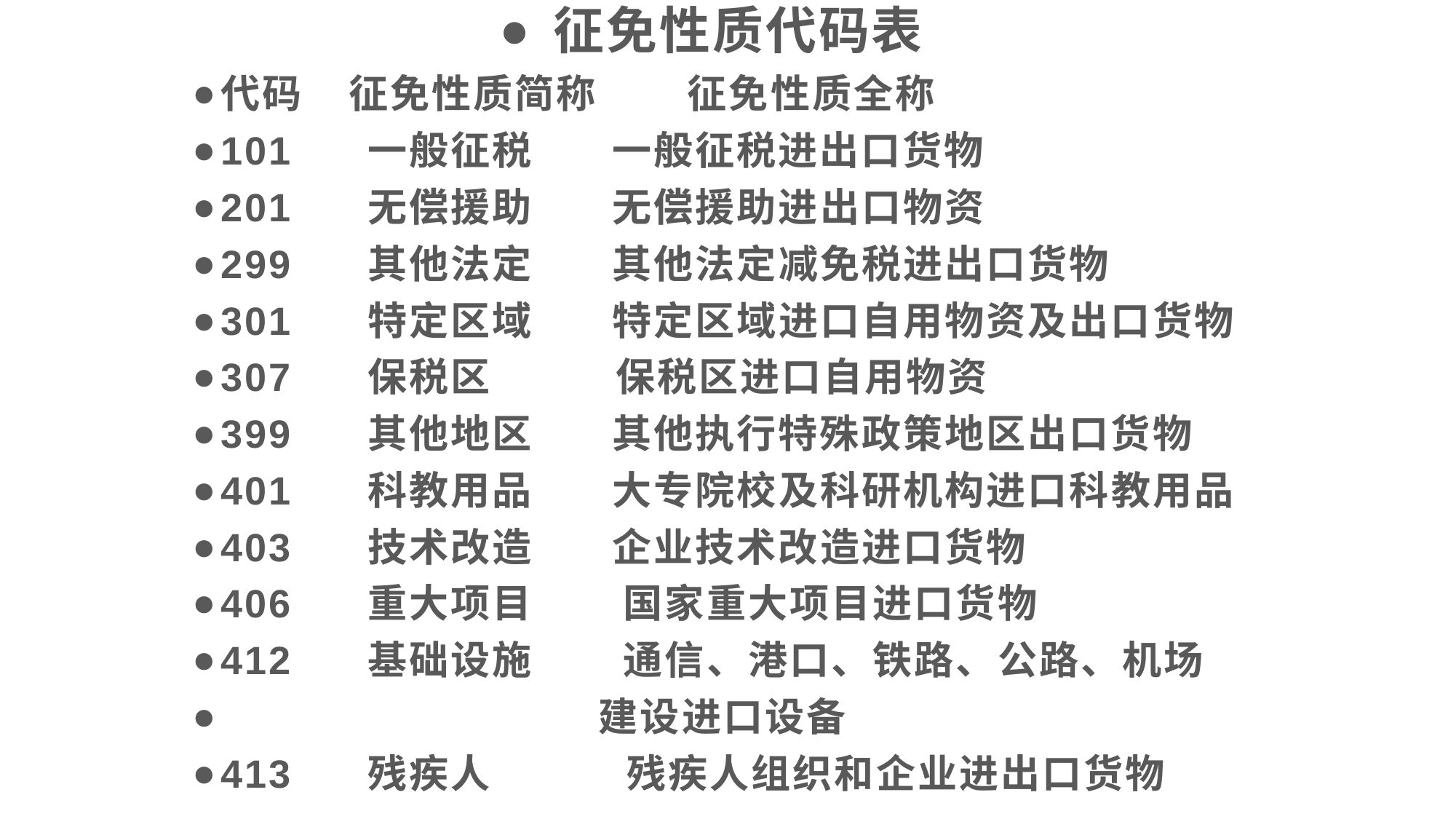

征免性质代码表
代码    征免性质简称        征免性质全称
101     一般征税       一般征税进出口货物
201     无偿援助       无偿援助进出口物资
299     其他法定       其他法定减免税进出口货物
301     特定区域       特定区域进口自用物资及出口货物
307     保税区           保税区进口自用物资
399     其他地区       其他执行特殊政策地区出口货物
401     科教用品       大专院校及科研机构进口科教用品
403     技术改造       企业技术改造进口货物
406     重大项目        国家重大项目进口货物
412     基础设施        通信、港口、铁路、公路、机场
                                 建设进口设备
413     残疾人            残疾人组织和企业进出口货物